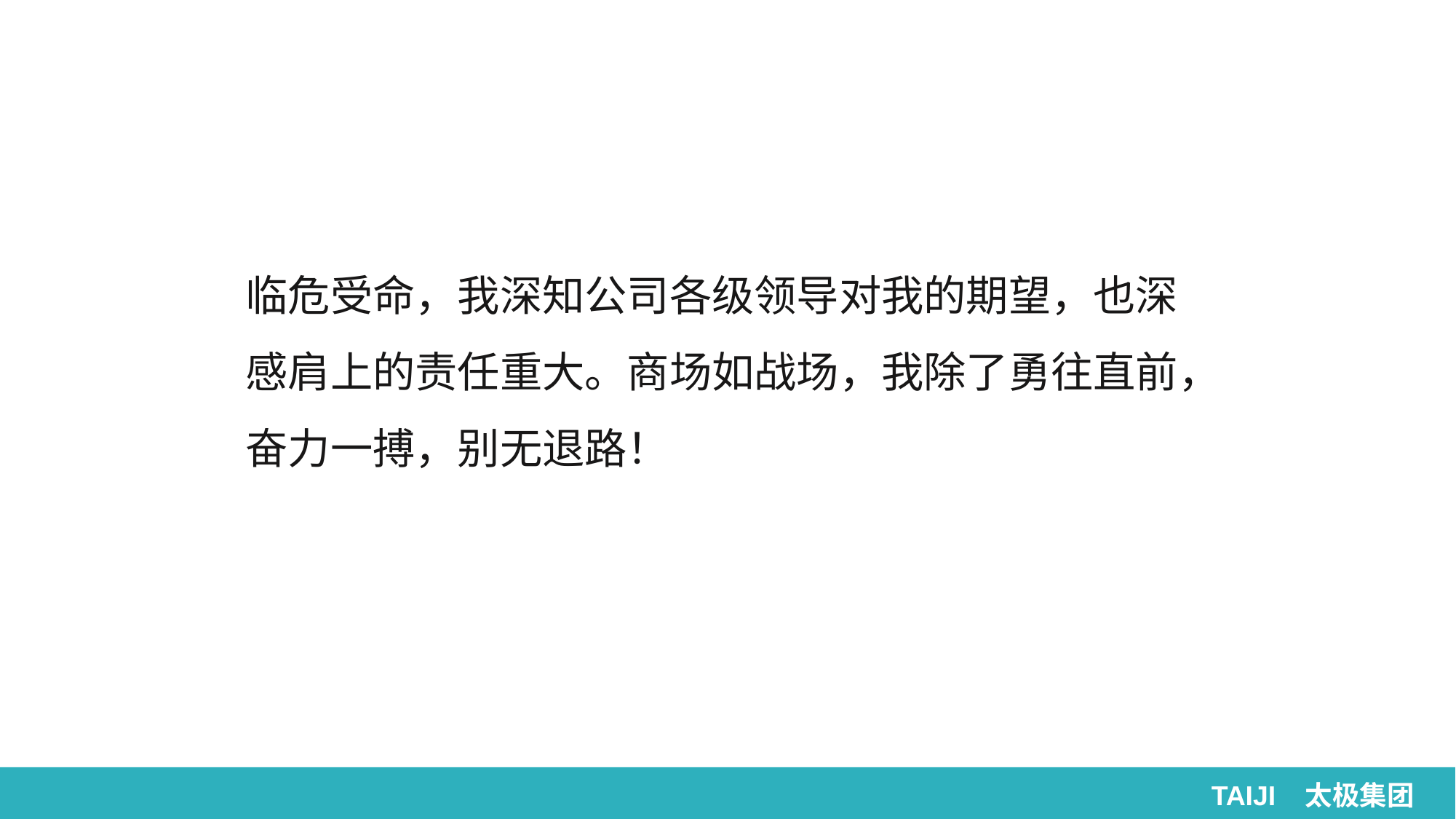

临危受命，我深知公司各级领导对我的期望，也深感肩上的责任重大。商场如战场，我除了勇往直前，奋力一搏，别无退路！

TAIJI   太极集团